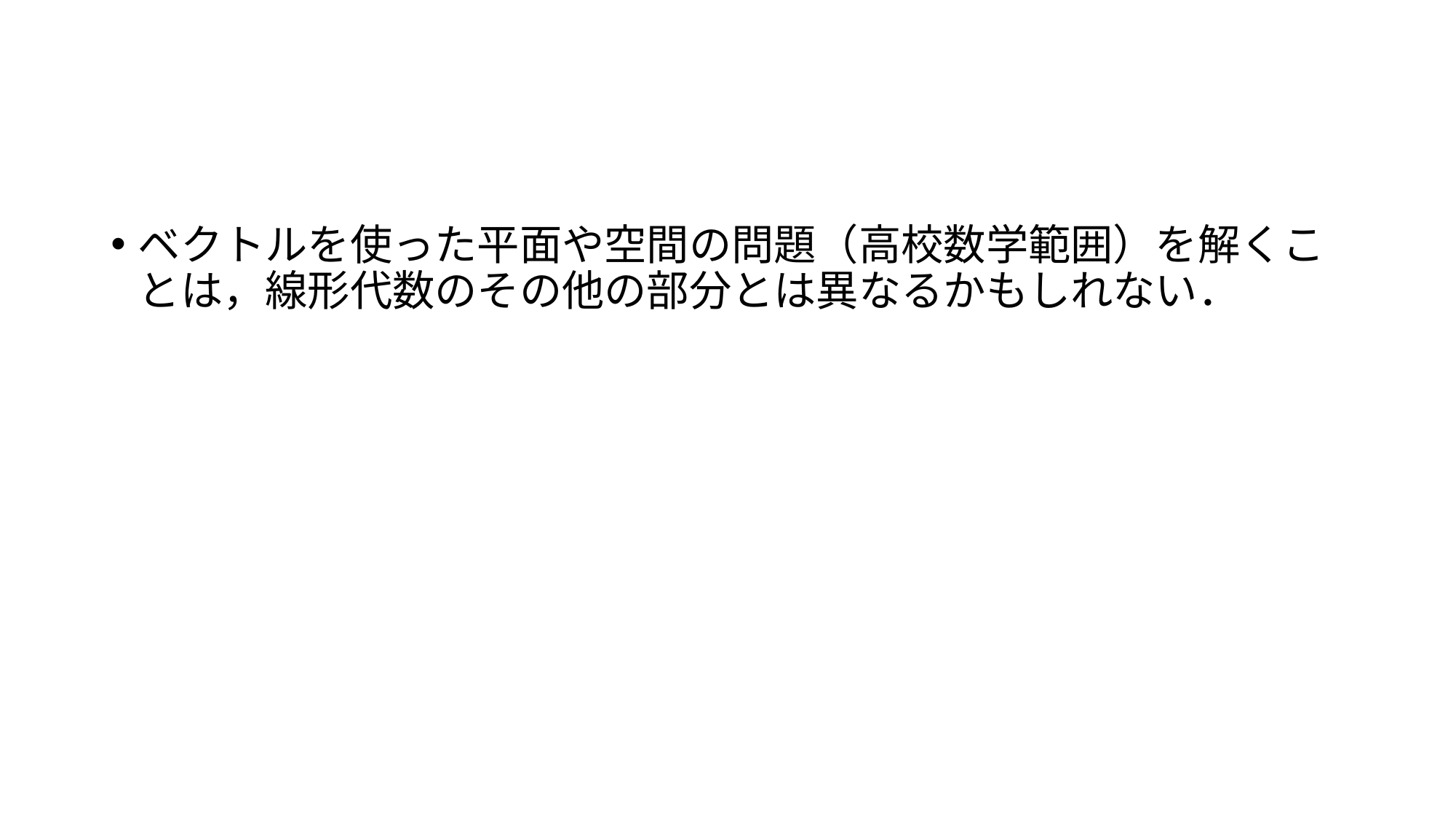

#
ベクトルを使った平面や空間の問題（高校数学範囲）を解くことは，線形代数のその他の部分とは異なるかもしれない．